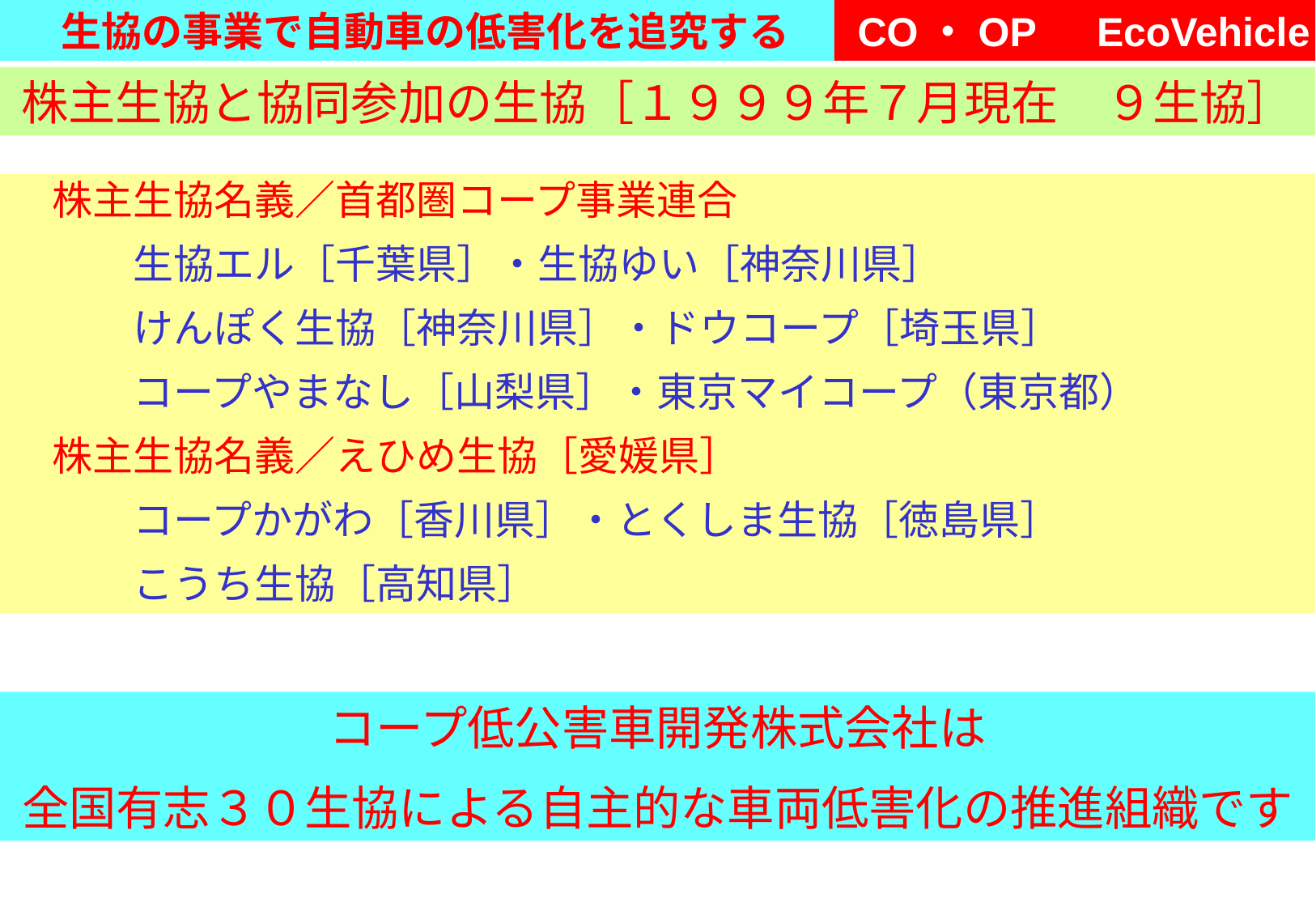

株主生協と協同参加の生協［１９９９年７月現在　９生協］
　株主生協名義／首都圏コープ事業連合
　　　生協エル［千葉県］・生協ゆい［神奈川県］
　　　けんぽく生協［神奈川県］・ドウコープ［埼玉県］
　　　コープやまなし［山梨県］・東京マイコープ（東京都）
　株主生協名義／えひめ生協［愛媛県］
　　　コープかがわ［香川県］・とくしま生協［徳島県］
　　　こうち生協［高知県］
コープ低公害車開発株式会社は
全国有志３０生協による自主的な車両低害化の推進組織です